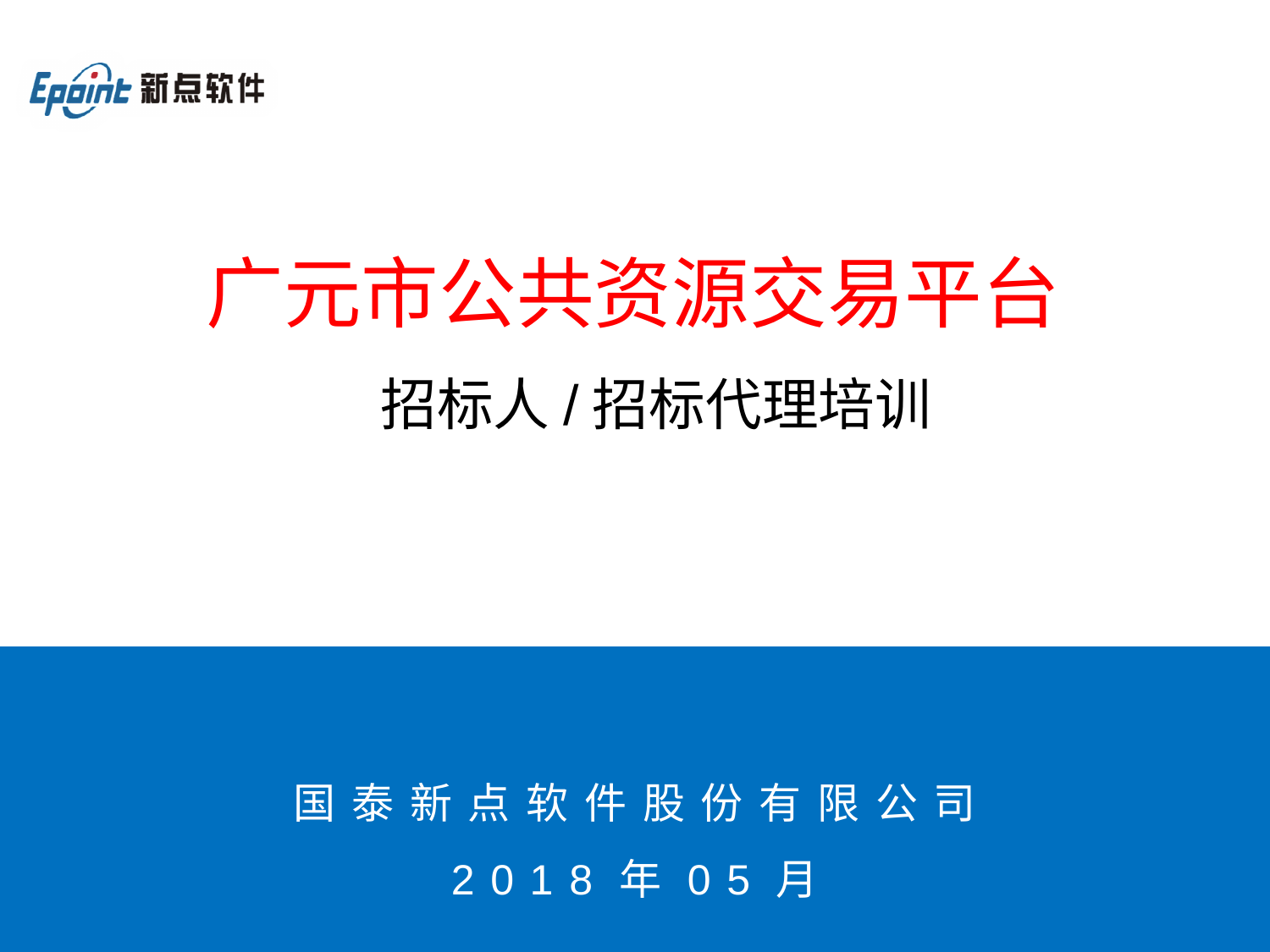

广元市公共资源交易平台
招标人/招标代理培训
国泰新点软件股份有限公司
2018年05月